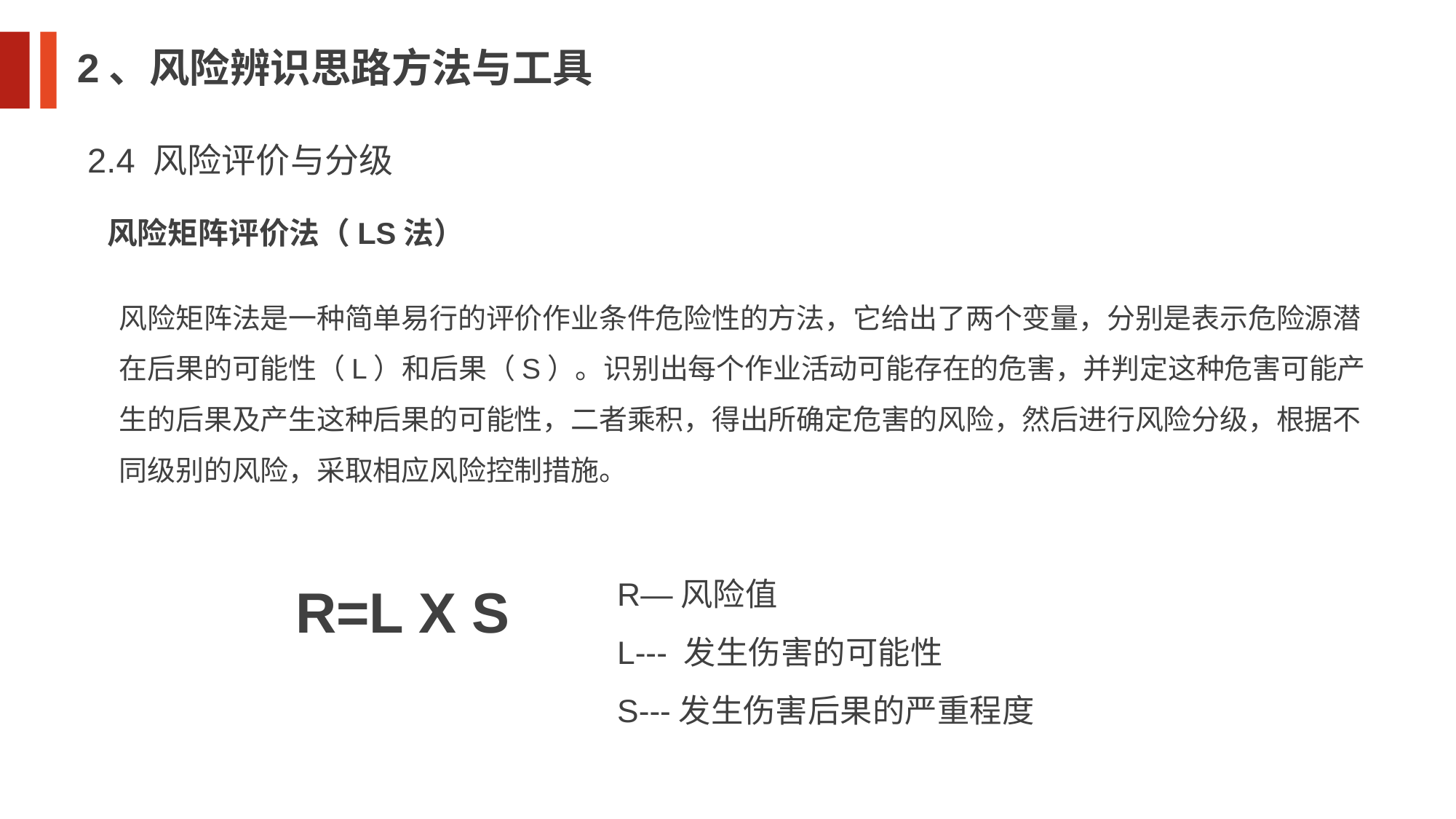

2、风险辨识思路方法与工具
2.4 风险评价与分级
风险矩阵评价法（LS法）
风险矩阵法是一种简单易行的评价作业条件危险性的方法，它给出了两个变量，分别是表示危险源潜在后果的可能性（L）和后果（S）。识别出每个作业活动可能存在的危害，并判定这种危害可能产生的后果及产生这种后果的可能性，二者乘积，得出所确定危害的风险，然后进行风险分级，根据不同级别的风险，采取相应风险控制措施。
R—风险值
L--- 发生伤害的可能性
S---发生伤害后果的严重程度
R=L X S